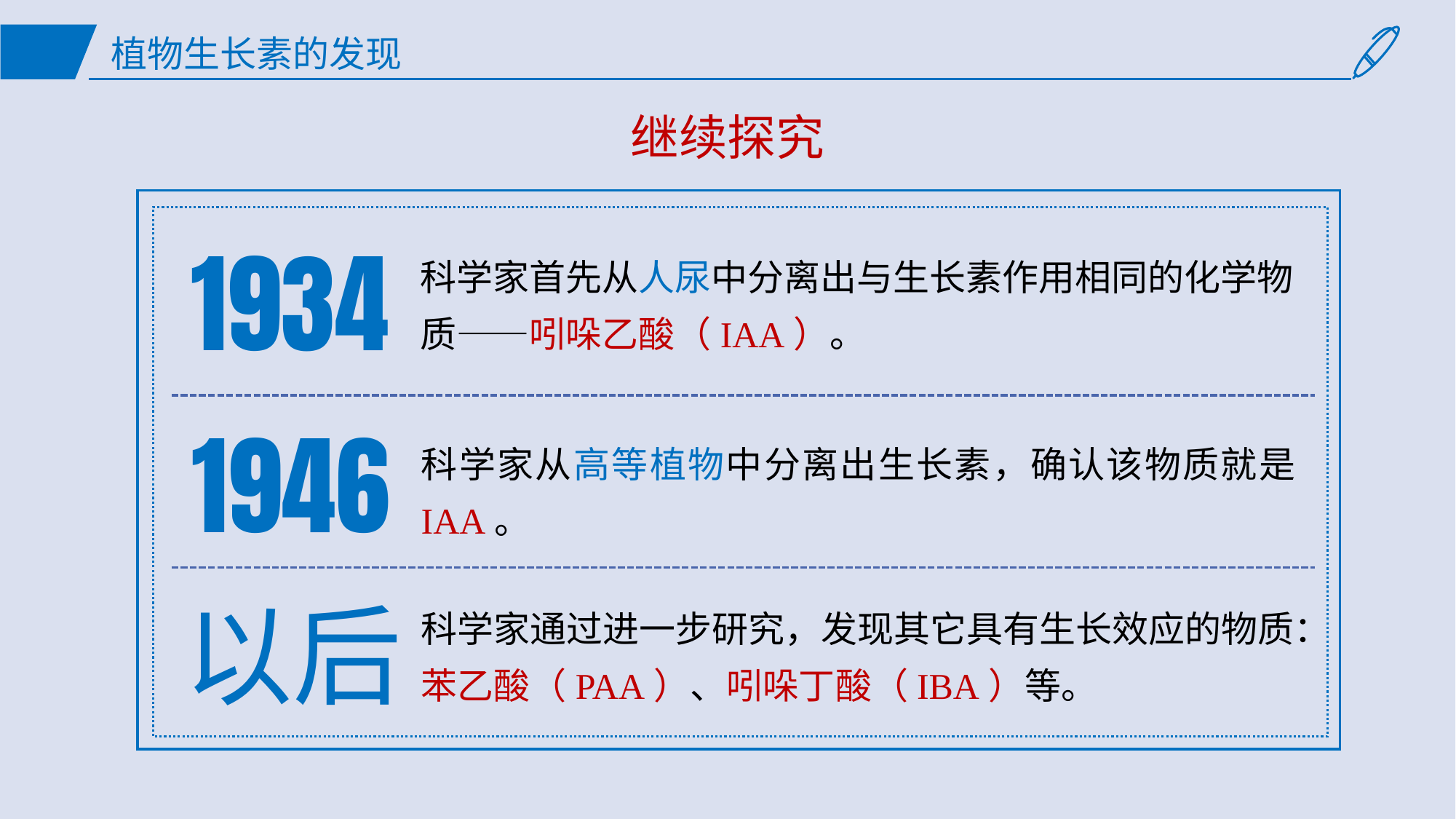

# 植物生长素的发现
继续探究

1934
科学家首先从人尿中分离出与生长素作用相同的化学物质——吲哚乙酸（IAA）。
1946
科学家从高等植物中分离出生长素，确认该物质就是IAA。
以后
科学家通过进一步研究，发现其它具有生长效应的物质：苯乙酸（PAA）、吲哚丁酸（IBA）等。